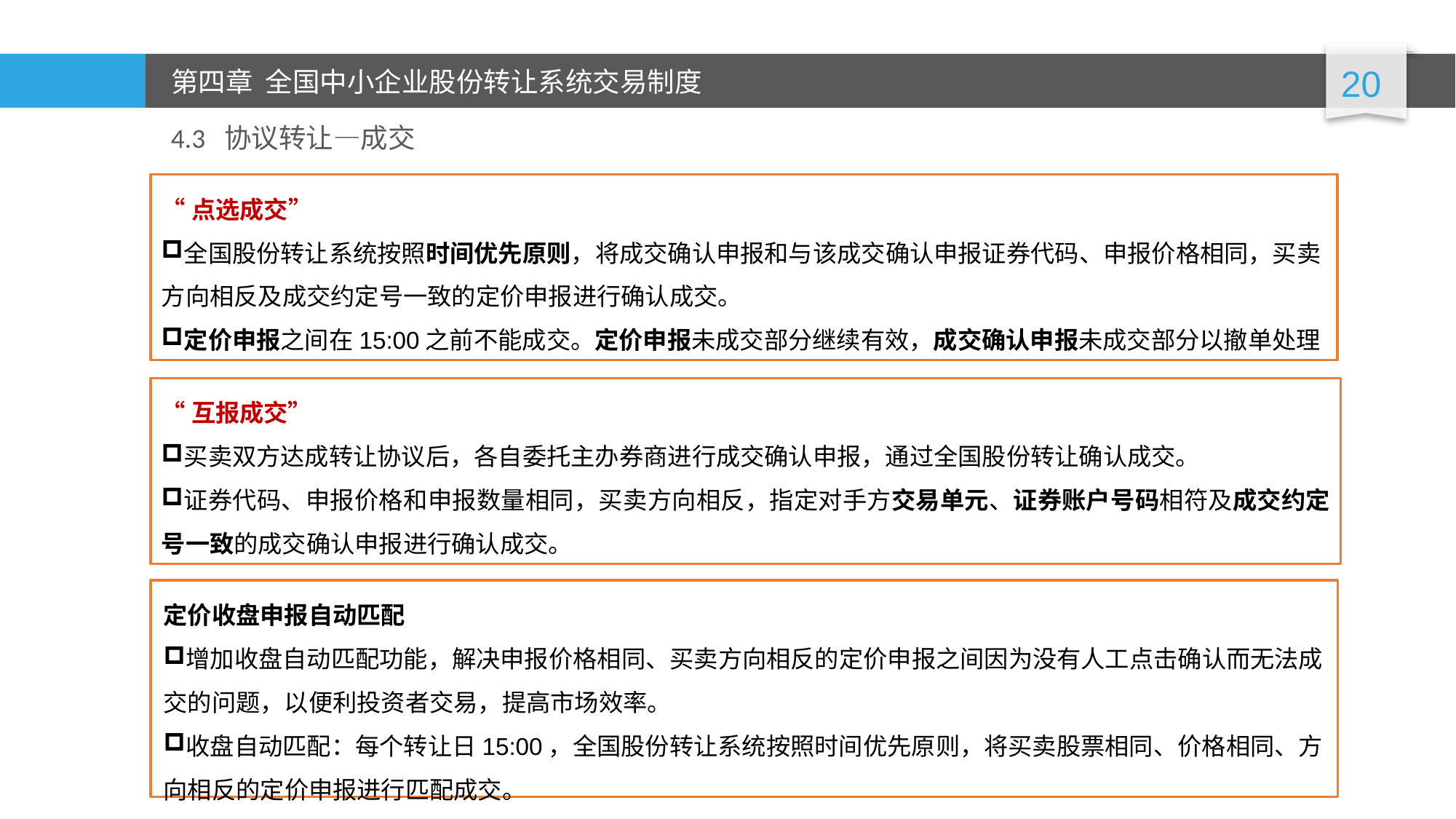

4.3  协议转让—成交
“点选成交”
全国股份转让系统按照时间优先原则，将成交确认申报和与该成交确认申报证券代码、申报价格相同，买卖方向相反及成交约定号一致的定价申报进行确认成交。
定价申报之间在15:00之前不能成交。定价申报未成交部分继续有效，成交确认申报未成交部分以撤单处理

“互报成交”
买卖双方达成转让协议后，各自委托主办券商进行成交确认申报，通过全国股份转让确认成交。
证券代码、申报价格和申报数量相同，买卖方向相反，指定对手方交易单元、证券账户号码相符及成交约定号一致的成交确认申报进行确认成交。

定价收盘申报自动匹配
增加收盘自动匹配功能，解决申报价格相同、买卖方向相反的定价申报之间因为没有人工点击确认而无法成交的问题，以便利投资者交易，提高市场效率。
收盘自动匹配：每个转让日15:00，全国股份转让系统按照时间优先原则，将买卖股票相同、价格相同、方向相反的定价申报进行匹配成交。